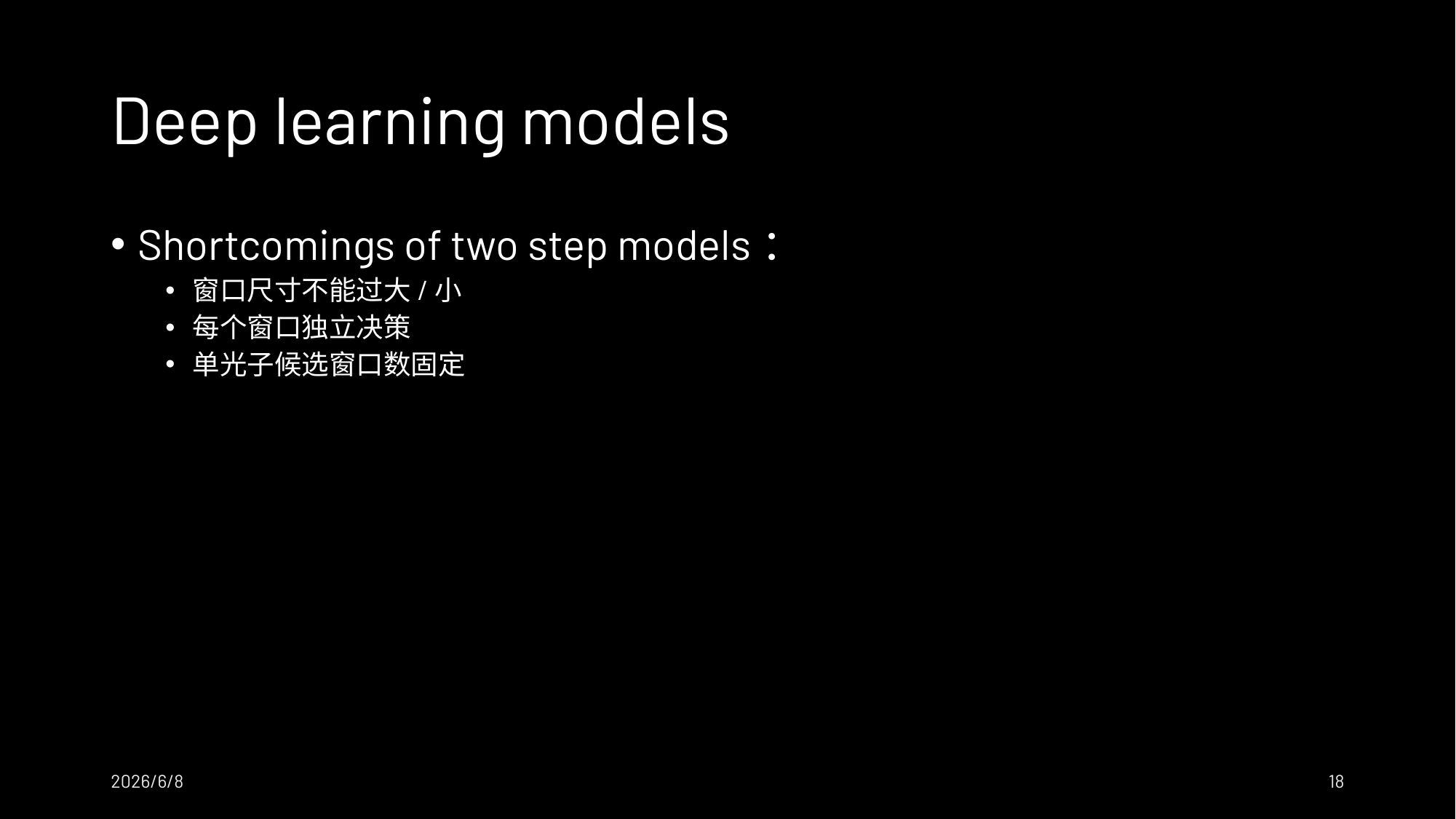

# Deep learning models
Shortcomings of two step models：
窗口尺寸不能过大/小
每个窗口独立决策
单光子候选窗口数固定

2026/6/8
18